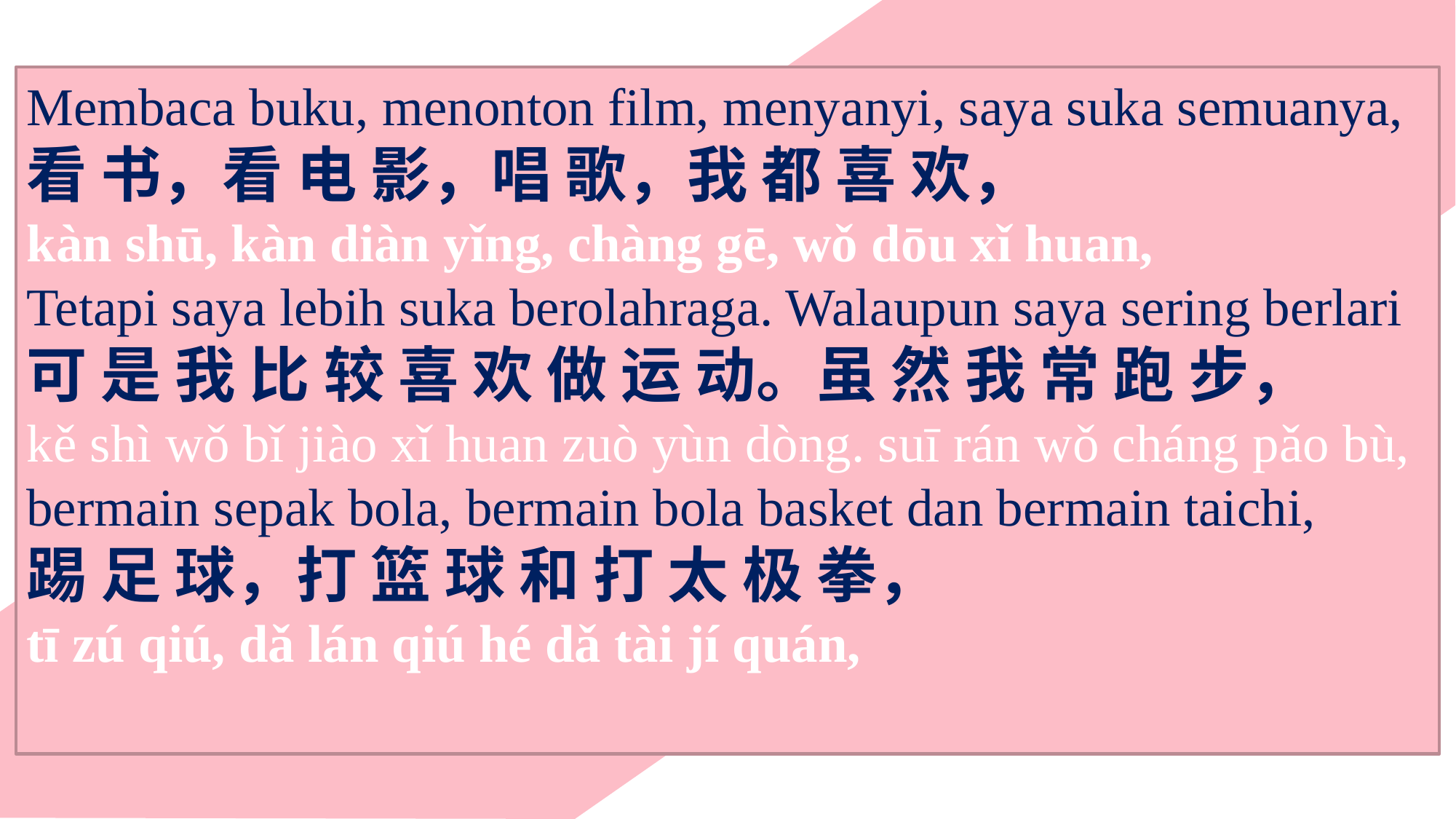

Membaca buku, menonton film, menyanyi, saya suka semuanya,
看 书，看 电 影，唱 歌，我 都 喜 欢，
kàn shū, kàn diàn yǐng, chàng gē, wǒ dōu xǐ huan,
Tetapi saya lebih suka berolahraga. Walaupun saya sering berlari
可 是 我 比 较 喜 欢 做 运 动。虽 然 我 常 跑 步，
kě shì wǒ bǐ jiào xǐ huan zuò yùn dòng. suī rán wǒ cháng pǎo bù,
bermain sepak bola, bermain bola basket dan bermain taichi,
踢 足 球，打 篮 球 和 打 太 极 拳，
tī zú qiú, dǎ lán qiú hé dǎ tài jí quán,